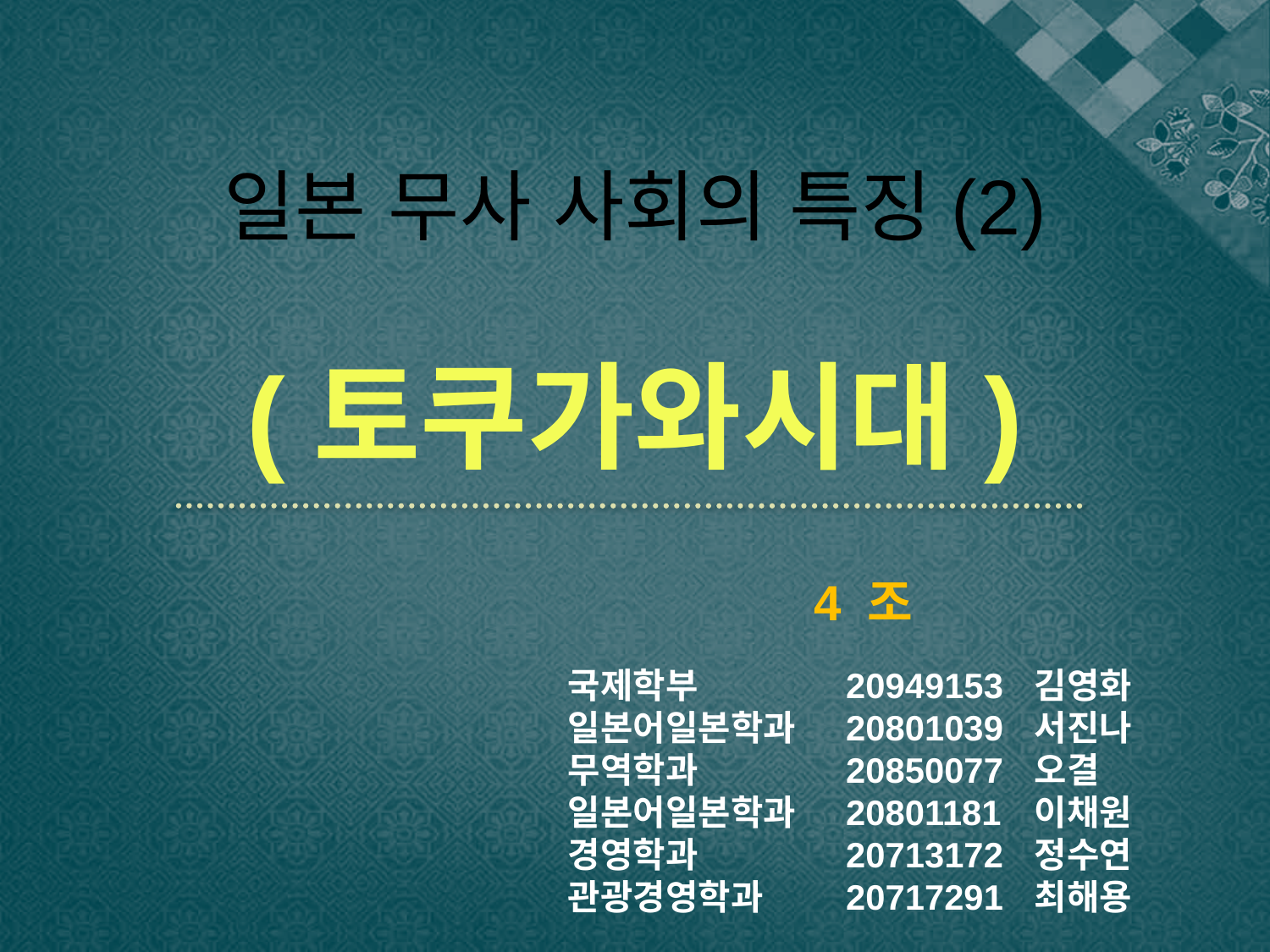

# 일본 무사 사회의 특징(2) (토쿠가와시대)
4 조

국제학부
일본어일본학과
무역학과
일본어일본학과
경영학과
관광경영학과

20949153
20801039
20850077
20801181
20713172
20717291

김영화
서진나
오결
이채원
정수연
최해용